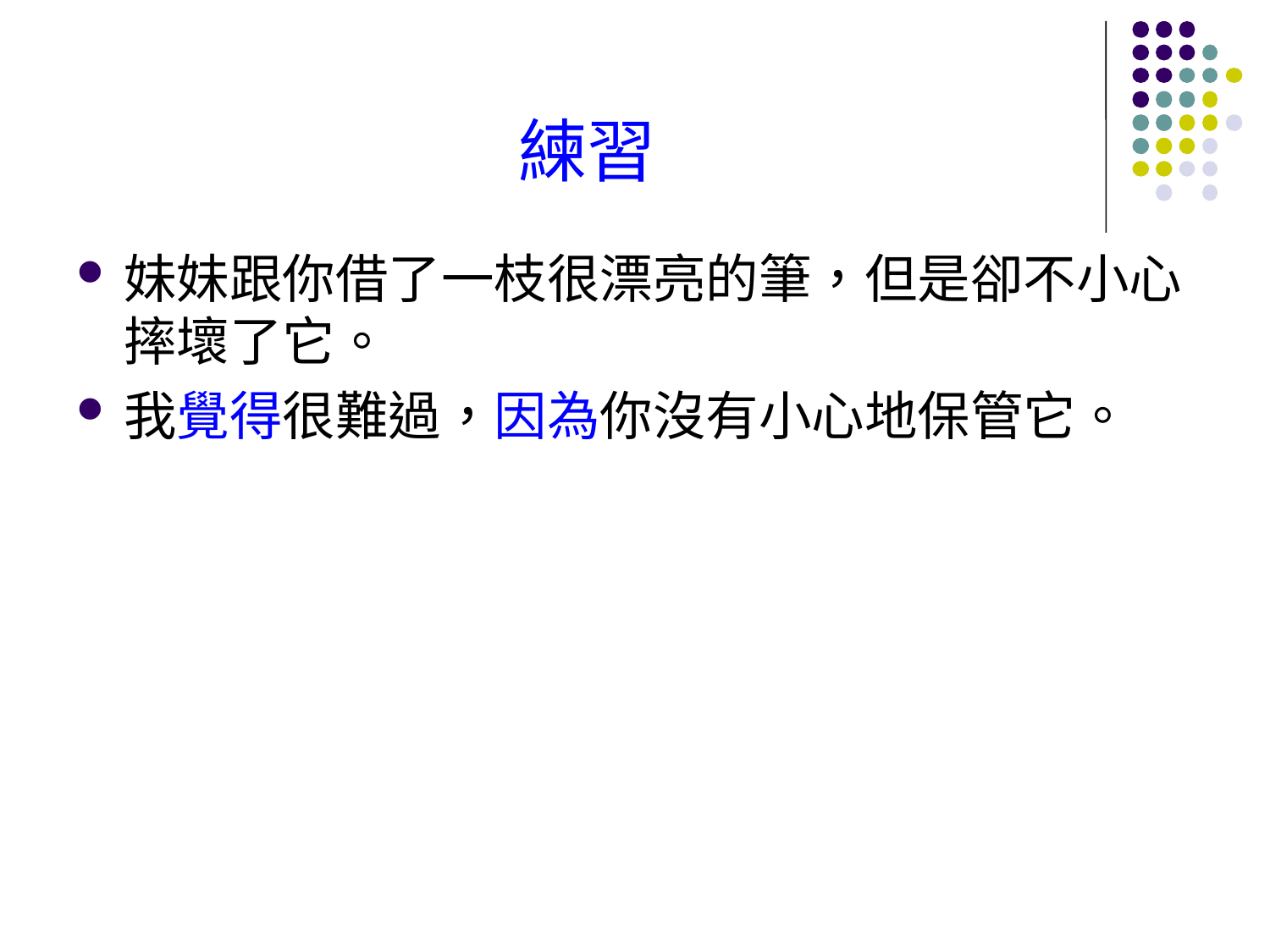

# 練習
妹妹跟你借了一枝很漂亮的筆，但是卻不小心摔壞了它。
我覺得很難過，因為你沒有小心地保管它。